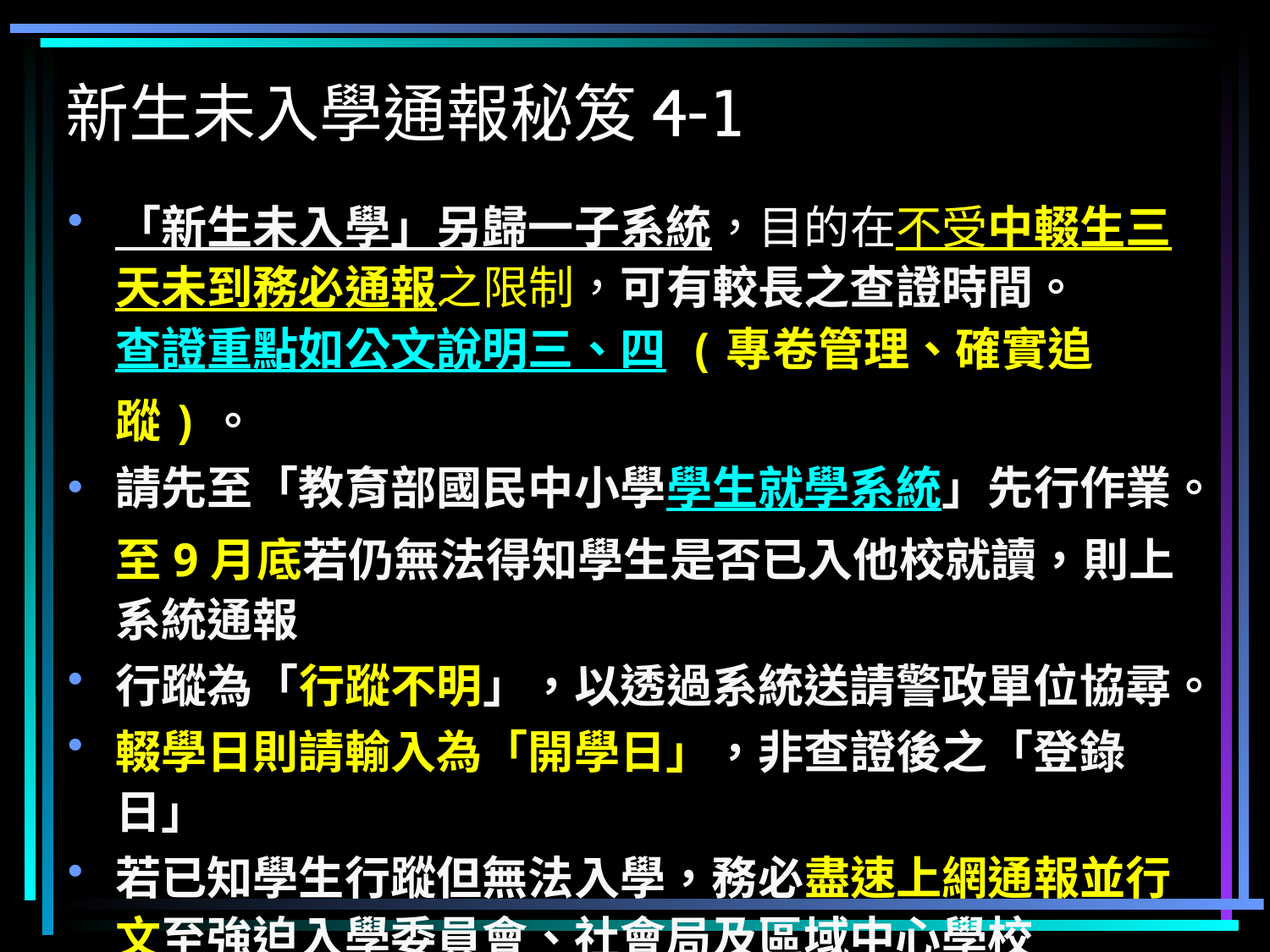

新生未入學通報秘笈4-1
「新生未入學」另歸一子系統，目的在不受中輟生三天未到務必通報之限制，可有較長之查證時間。查證重點如公文說明三、四 (專卷管理、確實追蹤)。
請先至「教育部國民中小學學生就學系統」先行作業。至9月底若仍無法得知學生是否已入他校就讀，則上系統通報
行蹤為「行蹤不明」，以透過系統送請警政單位協尋。
輟學日則請輸入為「開學日」，非查證後之「登錄日」
若已知學生行蹤但無法入學，務必盡速上網通報並行文至強迫入學委員會、社會局及區域中心學校